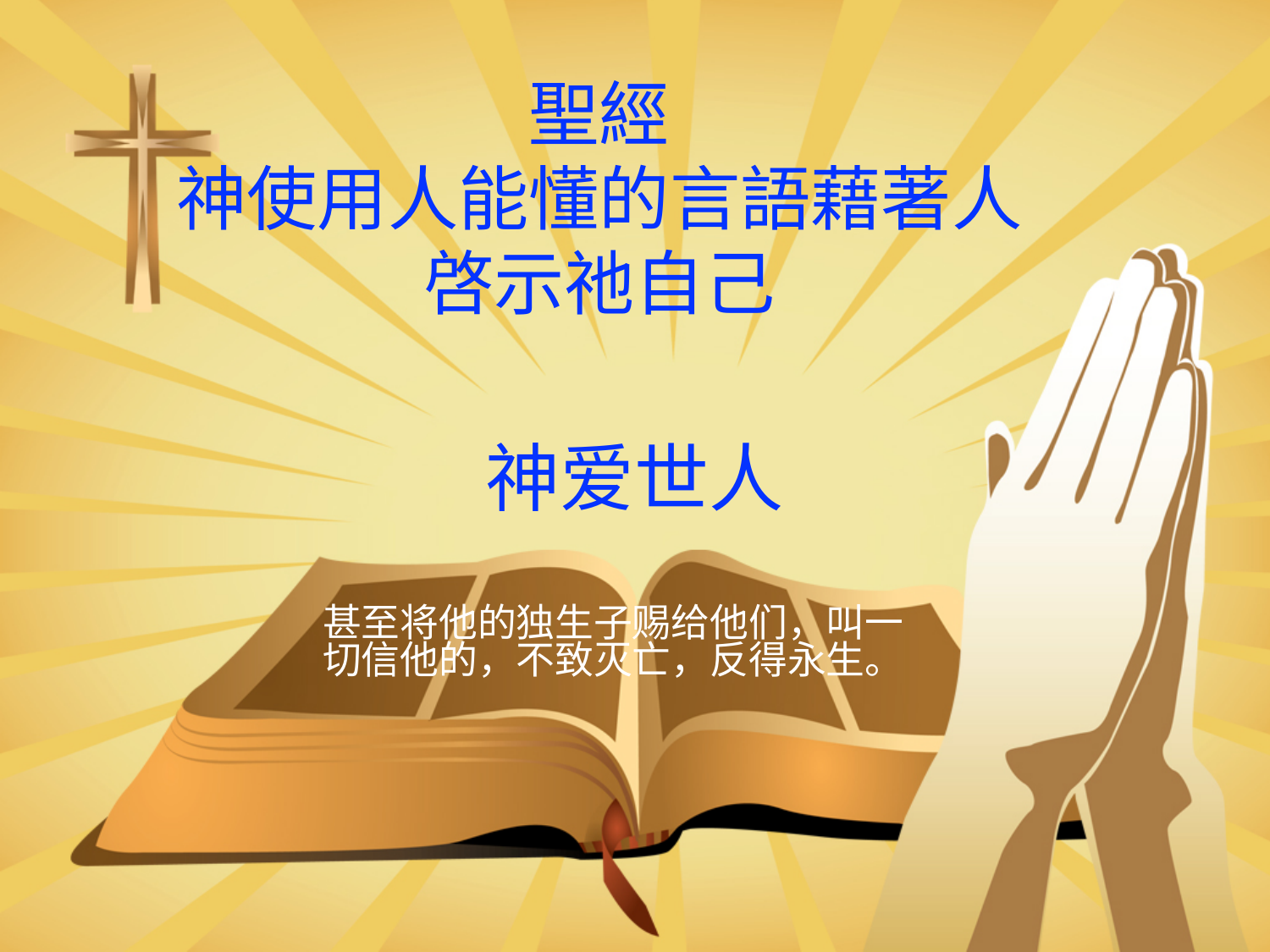

聖經
神使用人能懂的言語藉著人
啓示祂自己
神爱世人
甚至将他的独生子赐给他们，叫一切信他的，不致灭亡，反得永生。